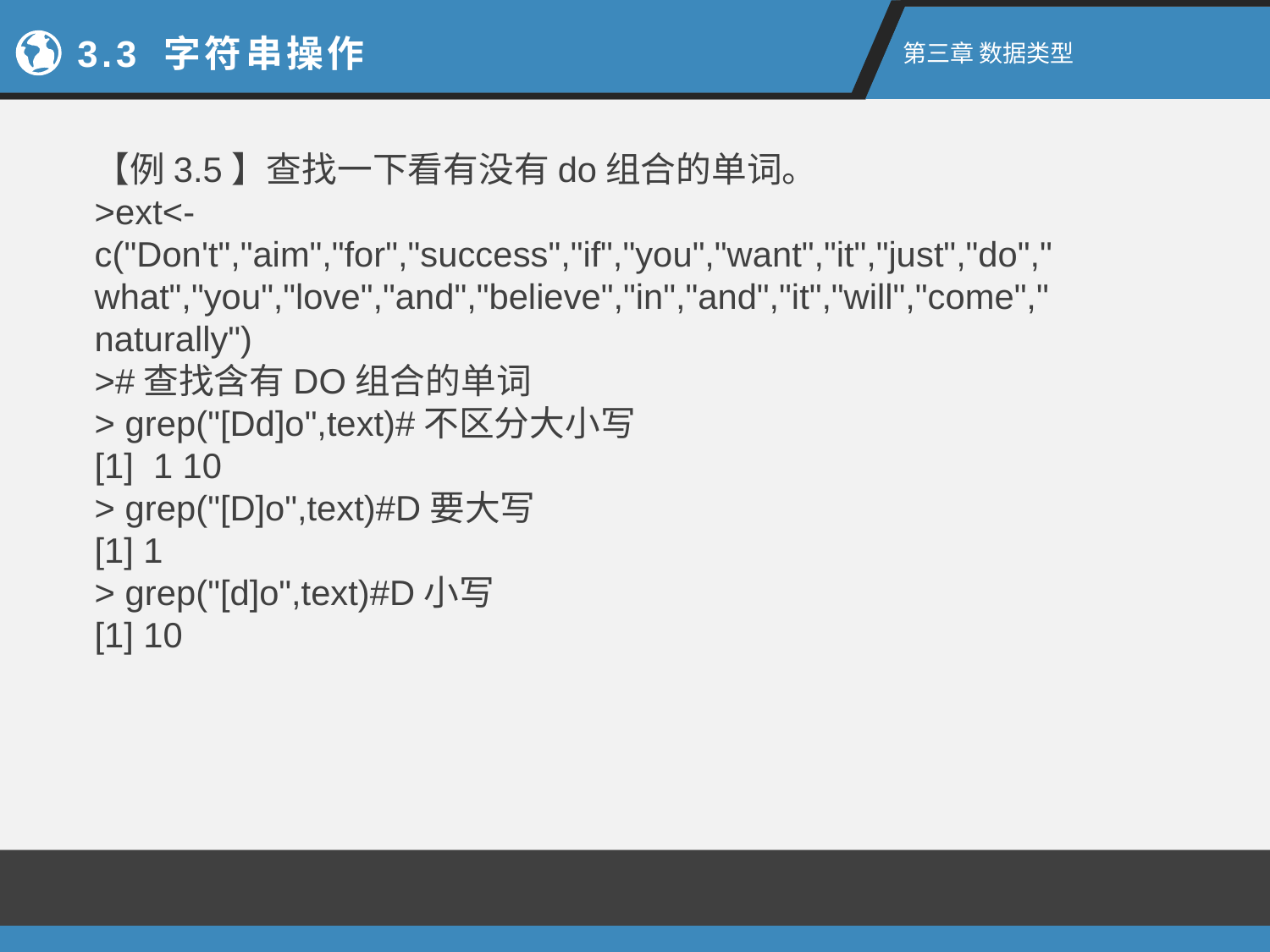

2.1新手上路
3.3 字符串操作

第二章 R语言入门
第三章 数据类型
【例3.5】查找一下看有没有do组合的单词。
>ext<-c("Don't","aim","for","success","if","you","want","it","just","do","what","you","love","and","believe","in","and","it","will","come","naturally")
>#查找含有DO组合的单词
> grep("[Dd]o",text)#不区分大小写
[1]  1 10
> grep("[D]o",text)#D要大写
[1] 1
> grep("[d]o",text)#D小写
[1] 10